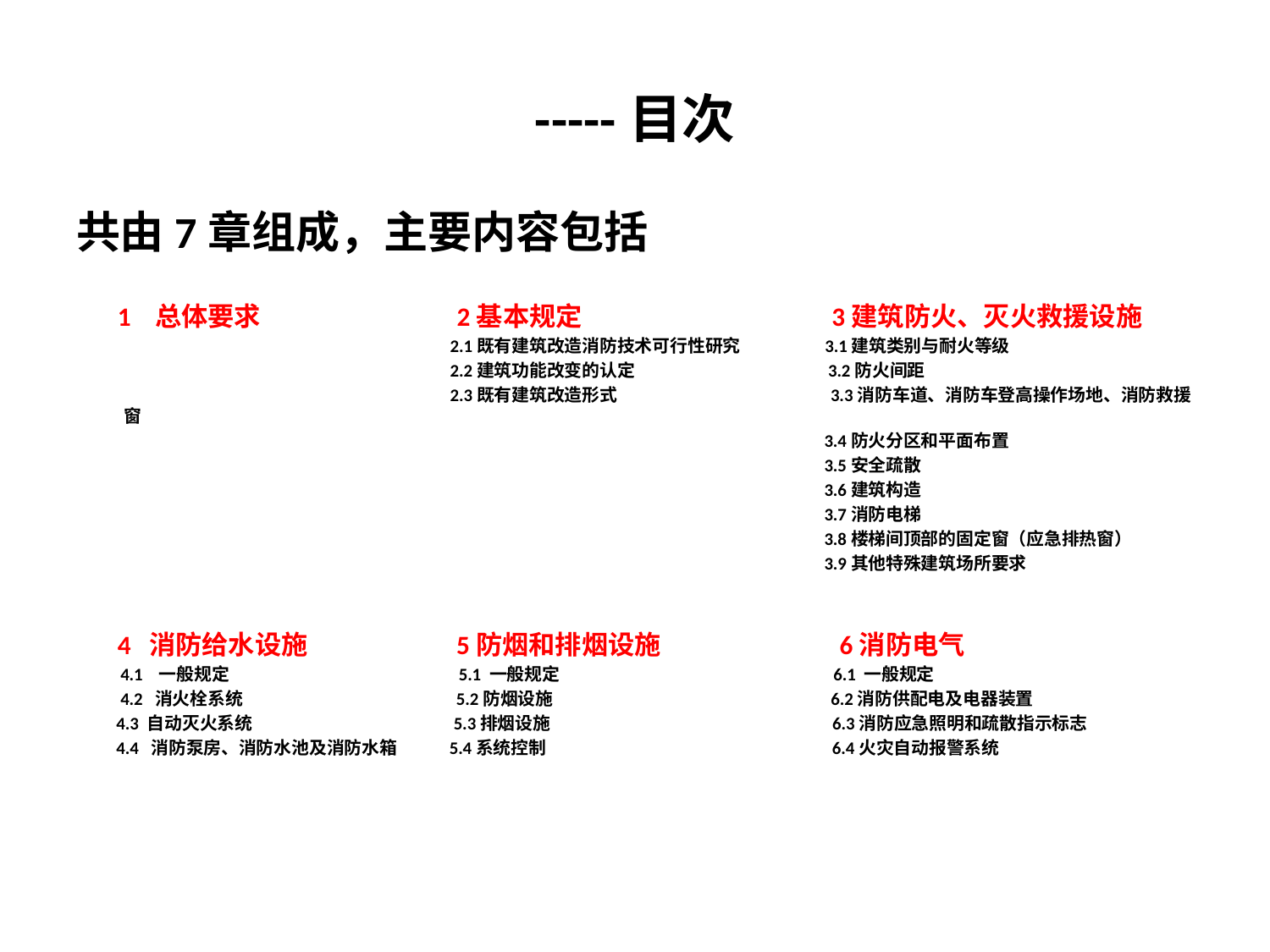

# -----目次
共由7章组成，主要内容包括

       1   总体要求                                2基本规定                                         3建筑防火、灭火救援设施
                                                                                             2.1既有建筑改造消防技术可行性研究                    3.1建筑类别与耐火等级
                                                                                             2.2建筑功能改变的认定                                               3.2防火间距
                                                                                             2.3既有建筑改造形式                                                    3.3消防车道、消防车登高操作场地、消防救援窗
                                                                                                                                                                                          3.4防火分区和平面布置
                                                                                                                                                                                          3.5安全疏散
                                                                                                                                                                                          3.6建筑构造
                                                                                                                                                                                          3.7消防电梯
                                                                                                                                                                                          3.8楼梯间顶部的固定窗（应急排热窗）
                                                                                                                                                                                          3.9其他特殊建筑场所要求

       4  消防给水设施                        5防烟和排烟设施                             6消防电气
           4.1   一般规定                                                        5.1 一般规定                                                                   6.1 一般规定
           4.2  消火栓系统                                                    5.2防烟设施                                                                    6.2消防供配电及电器装置
          4.3 自动灭火系统                                                 5.3排烟设施                                                                     6.3消防应急照明和疏散指示标志
          4.4  消防泵房、消防水池及消防水箱            5.4系统控制                                                                      6.4火灾自动报警系统